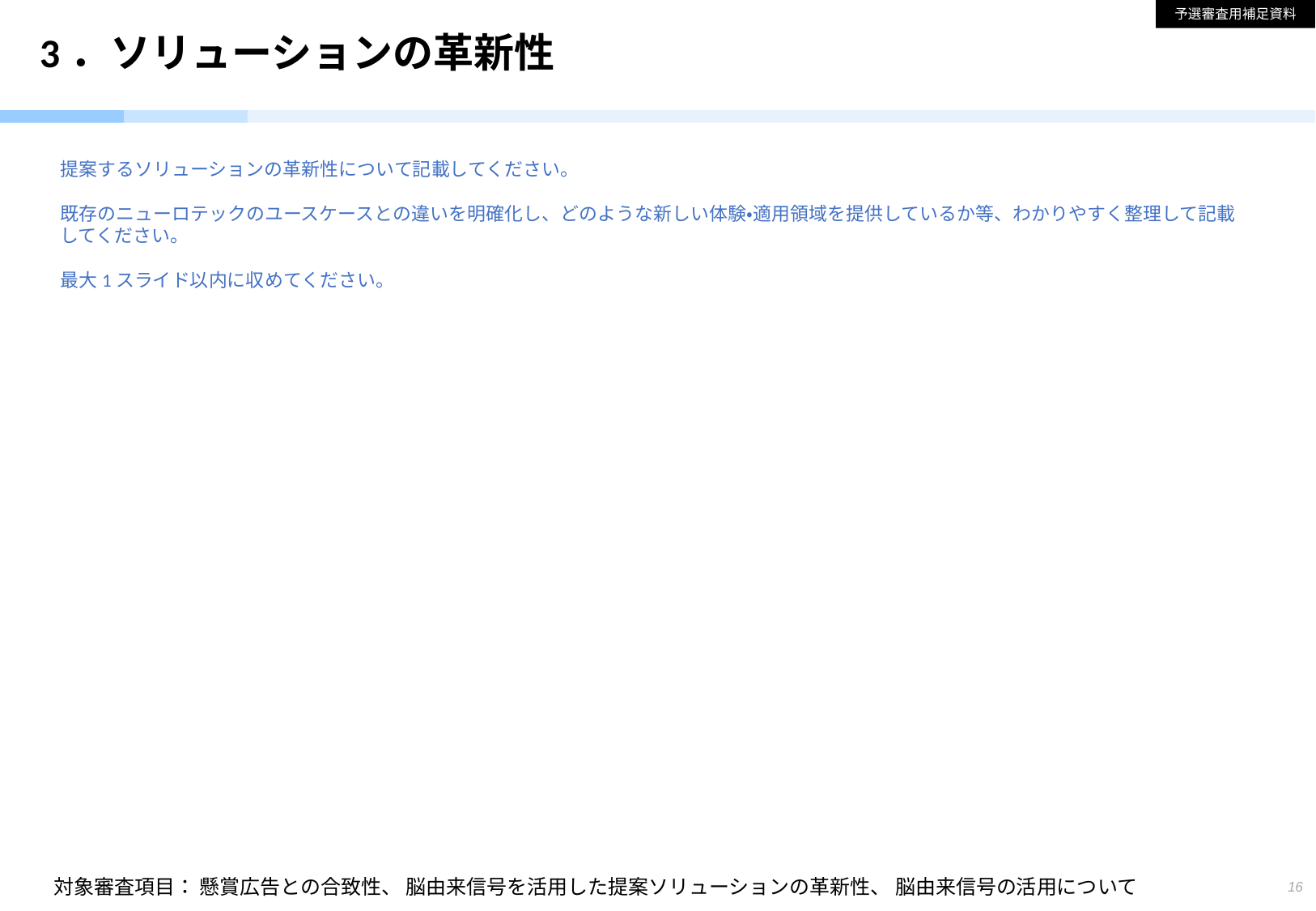

予選審査用補足資料
# 3．ソリューションの革新性
提案するソリューションの革新性について記載してください。

既存のニューロテックのユースケースとの違いを明確化し、どのような新しい体験・適用領域を提供しているか等、わかりやすく整理して記載してください。

最大1スライド以内に収めてください。
対象審査項目： 懸賞広告との合致性、 脳由来信号を活用した提案ソリューションの革新性、 脳由来信号の活用について
16